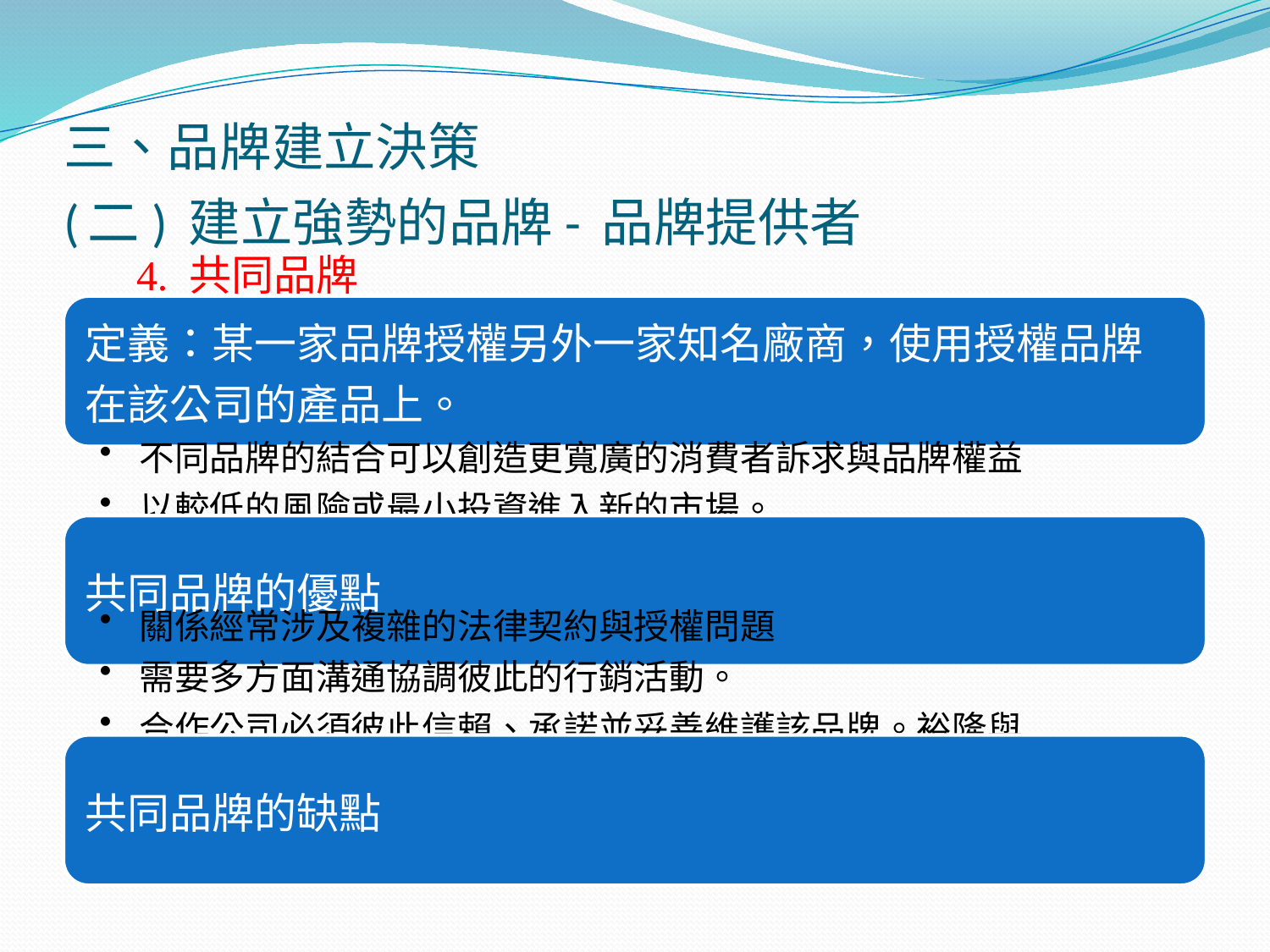

# 三、品牌建立決策 (二) 建立強勢的品牌- 品牌提供者
4. 共同品牌
定義：某一家品牌授權另外一家知名廠商，使用授權品牌在該公司的產品上。
共同品牌的優點
不同品牌的結合可以創造更寬廣的消費者訴求與品牌權益
以較低的風險或最小投資進入新的市場。
共同品牌的缺點
關係經常涉及複雜的法律契約與授權問題
需要多方面溝通協調彼此的行銷活動。
合作公司必須彼此信賴、承諾並妥善維護該品牌。裕隆與Armani。